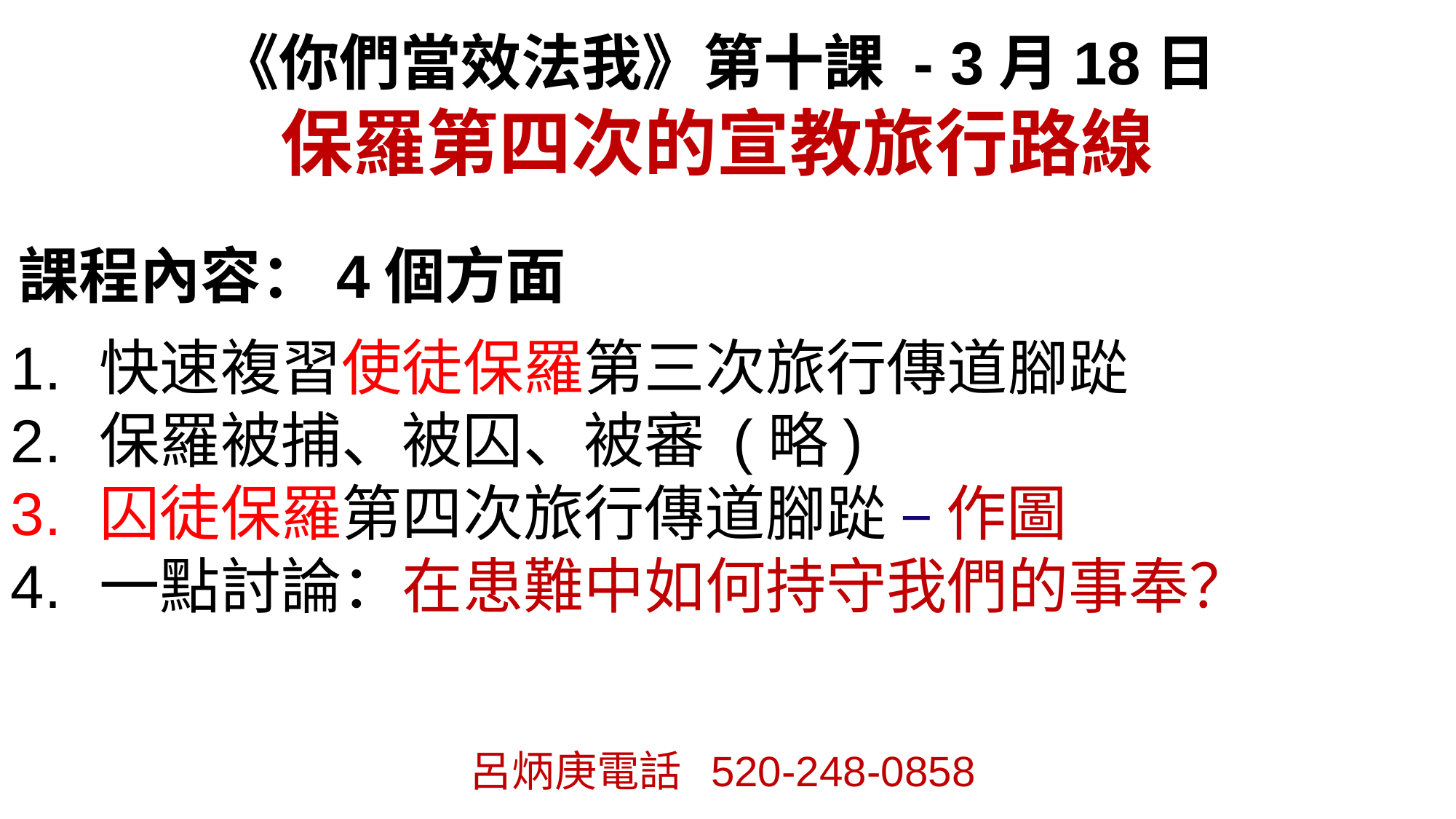

《你們當效法我》第十課 - 3月18日
保羅第四次的宣教旅行路線
課程內容：4個方面
快速複習使徒保羅第三次旅行傳道腳踨
保羅被捕、被囚、被審 (略)
囚徒保羅第四次旅行傳道腳踨 – 作圖
一點討論：在患難中如何持守我們的事奉？

呂炳庚電話  520-248-0858